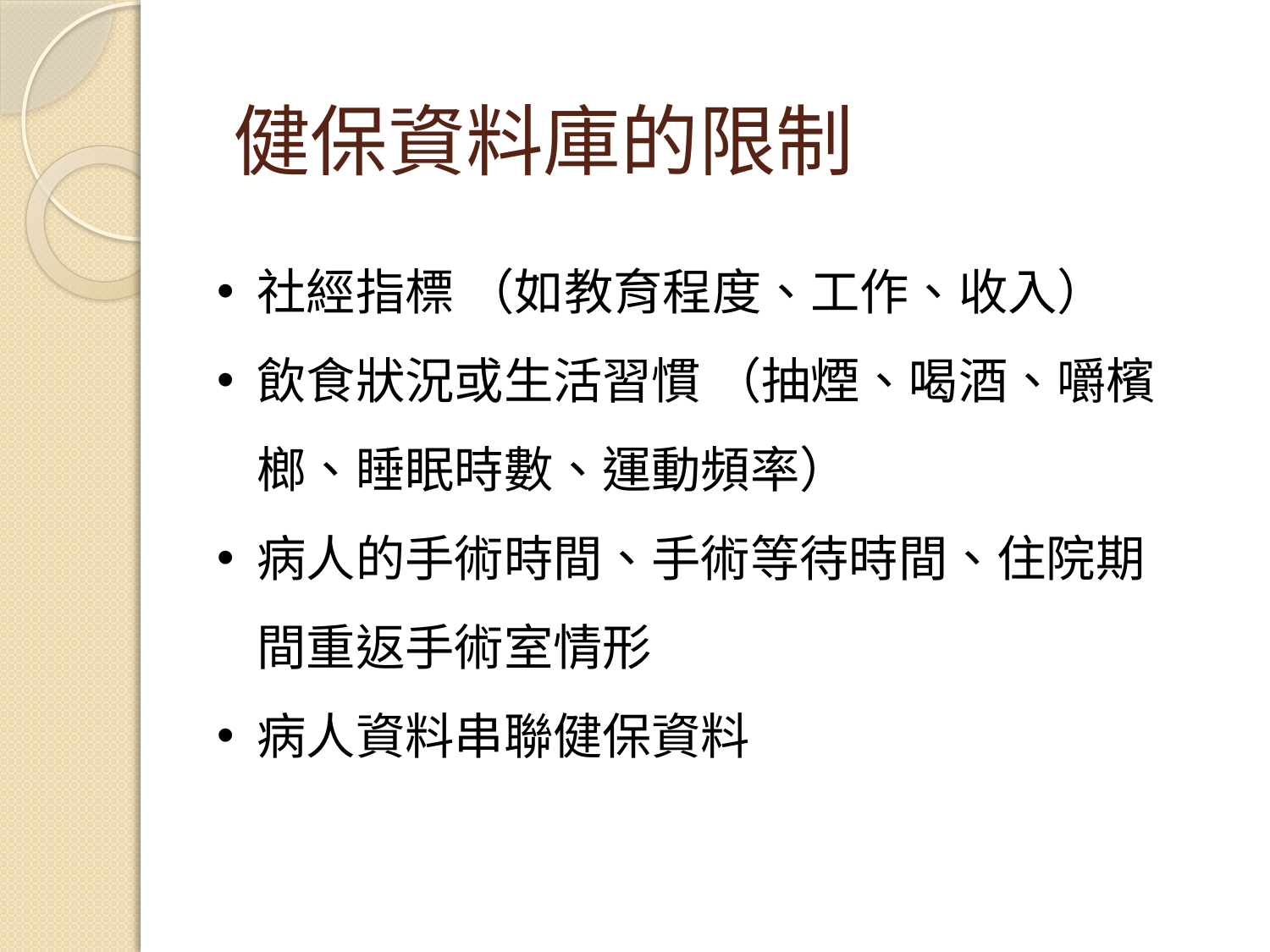

健保資料庫的限制

社經指標 （如教育程度、工作、收入）
飲食狀況或生活習慣 （抽煙、喝酒、嚼檳榔、睡眠時數、運動頻率）
病人的手術時間、手術等待時間、住院期間重返手術室情形
病人資料串聯健保資料